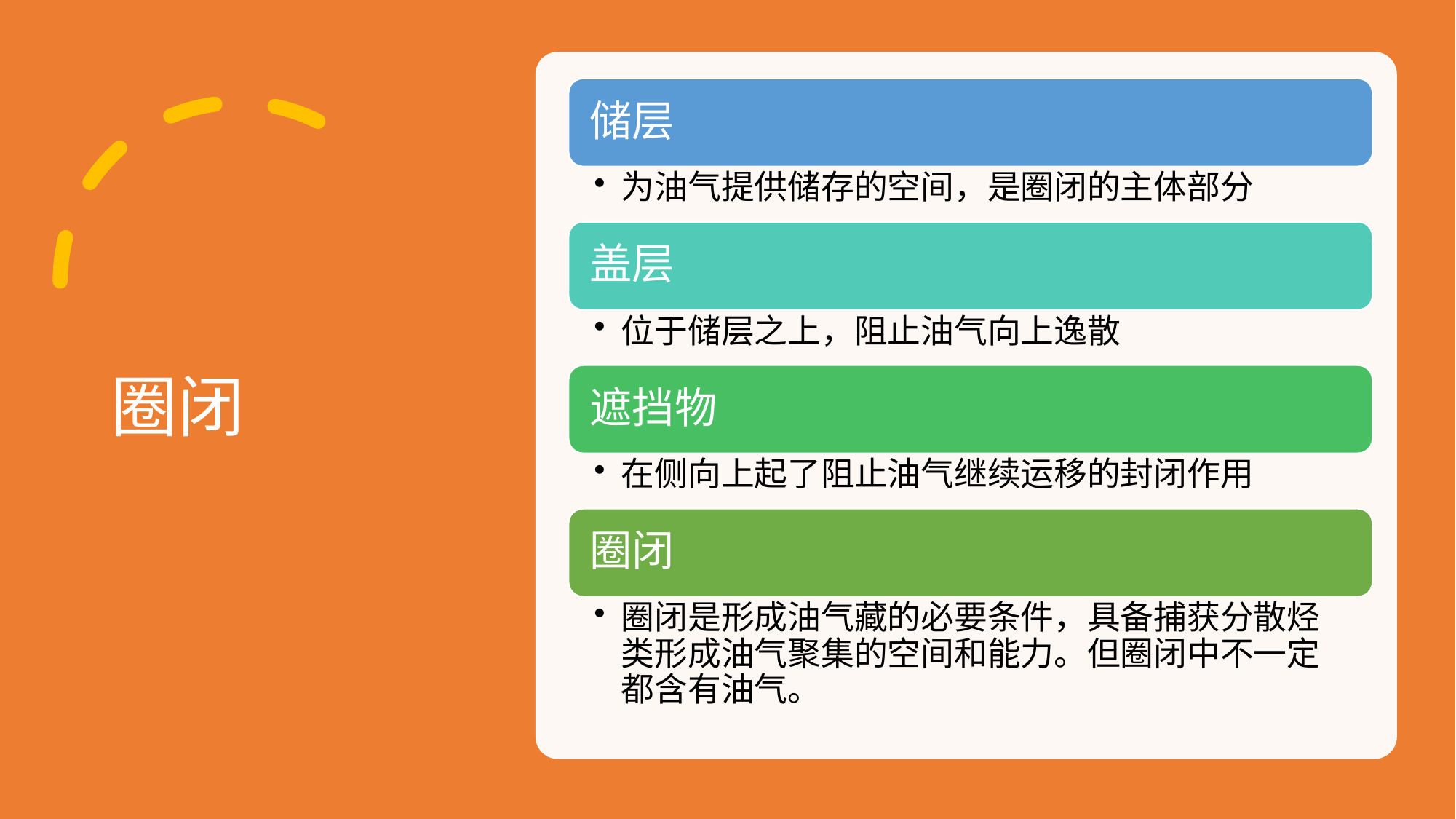

储层
为油气提供储存的空间，是圈闭的主体部分
盖层
位于储层之上，阻止油气向上逸散
遮挡物
在侧向上起了阻止油气继续运移的封闭作用
圈闭
圈闭是形成油气藏的必要条件，具备捕获分散烃类形成油气聚集的空间和能力。但圈闭中不一定都含有油气。
# 圈闭